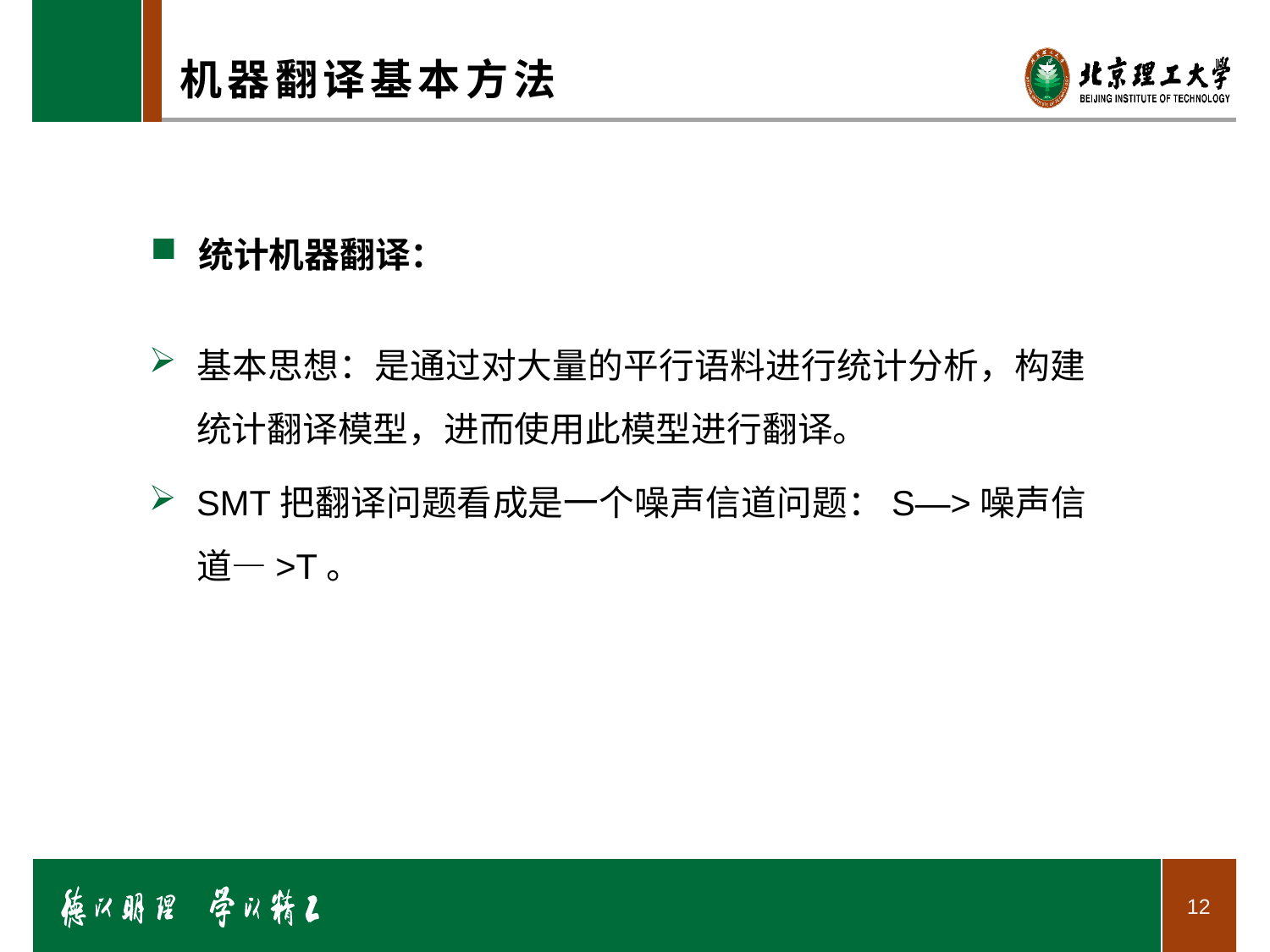

# 机器翻译基本方法
1
统计机器翻译：
基本思想：是通过对大量的平行语料进行统计分析，构建统计翻译模型，进而使用此模型进行翻译。
SMT把翻译问题看成是一个噪声信道问题：S—>噪声信道—>T。